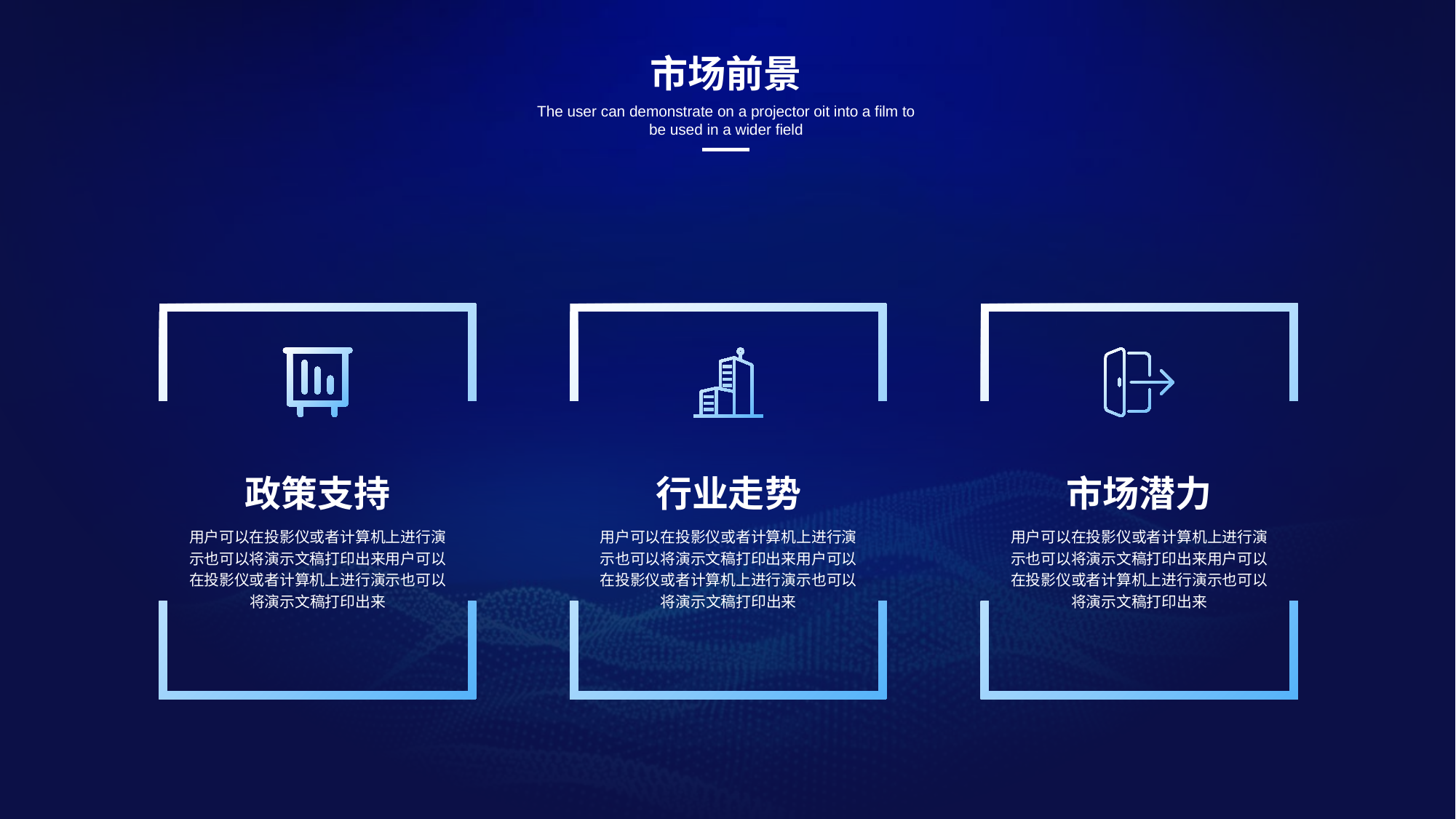

市场前景
The user can demonstrate on a projector oit into a film to be used in a wider field

政策支持
用户可以在投影仪或者计算机上进行演示也可以将演示文稿打印出来用户可以在投影仪或者计算机上进行演示也可以将演示文稿打印出来

行业走势
用户可以在投影仪或者计算机上进行演示也可以将演示文稿打印出来用户可以在投影仪或者计算机上进行演示也可以将演示文稿打印出来

市场潜力
用户可以在投影仪或者计算机上进行演示也可以将演示文稿打印出来用户可以在投影仪或者计算机上进行演示也可以将演示文稿打印出来